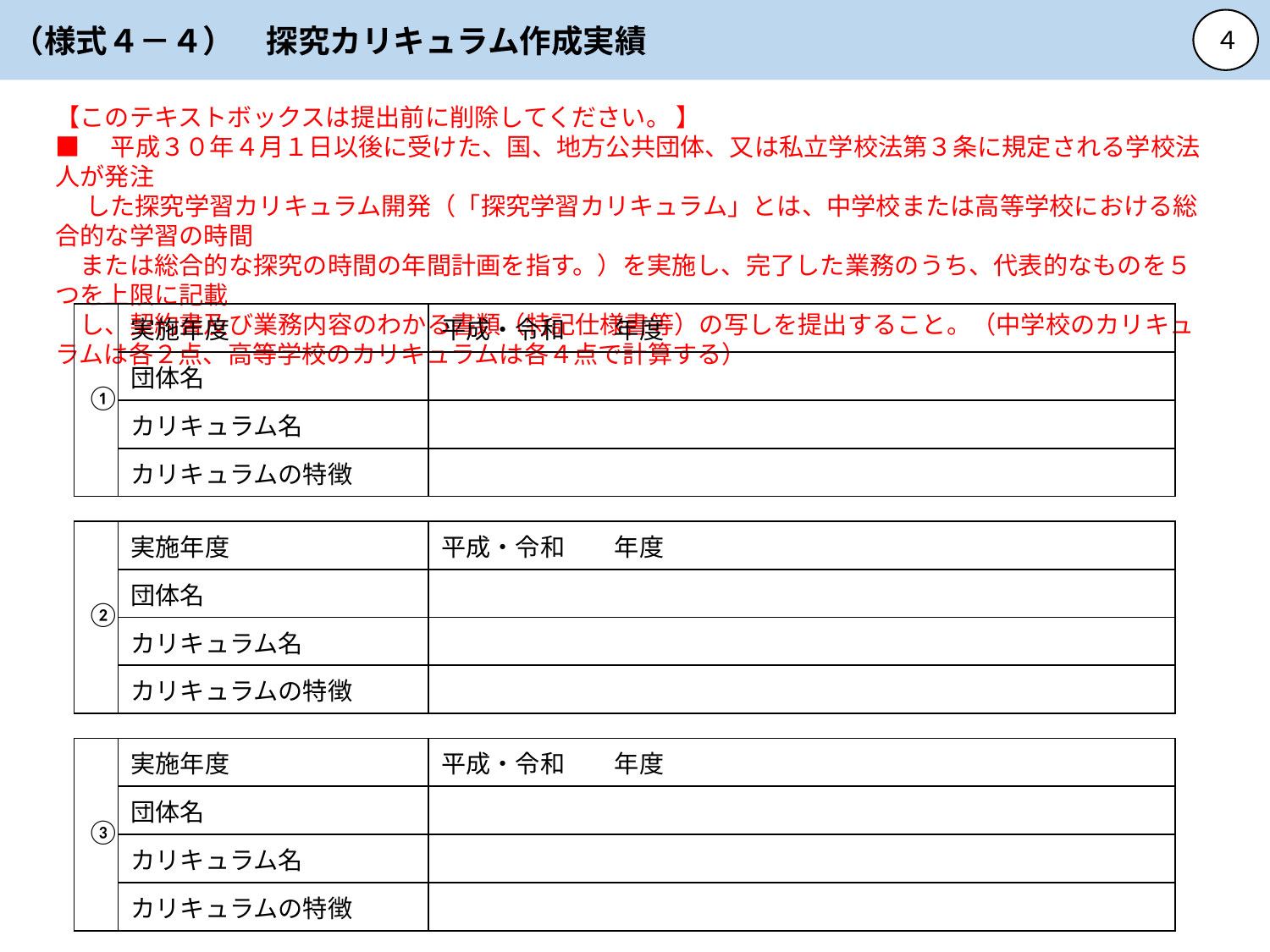

（様式４－４）　探究カリキュラム作成実績
４
【このテキストボックスは提出前に削除してください。 】
■　平成３０年４月１日以後に受けた、国、地方公共団体、又は私立学校法第３条に規定される学校法人が発注
　 した探究学習カリキュラム開発（「探究学習カリキュラム」とは、中学校または高等学校における総合的な学習の時間
　または総合的な探究の時間の年間計画を指す。）を実施し、完了した業務のうち、代表的なものを５つを上限に記載
　し、契約書及び業務内容のわかる書類（特記仕様書等）の写しを提出すること。（中学校のカリキュラムは各２点、高等学校のカリキュラムは各４点で計算する）
| ① | 実施年度 | 平成・令和　　年度 |
| --- | --- | --- |
|  | 団体名 |  |
|  | カリキュラム名 |  |
|  | カリキュラムの特徴 |  |
| ② | 実施年度 | 平成・令和　　年度 |
| --- | --- | --- |
|  | 団体名 |  |
|  | カリキュラム名 |  |
|  | カリキュラムの特徴 |  |
| ③ | 実施年度 | 平成・令和　　年度 |
| --- | --- | --- |
|  | 団体名 |  |
|  | カリキュラム名 |  |
|  | カリキュラムの特徴 |  |